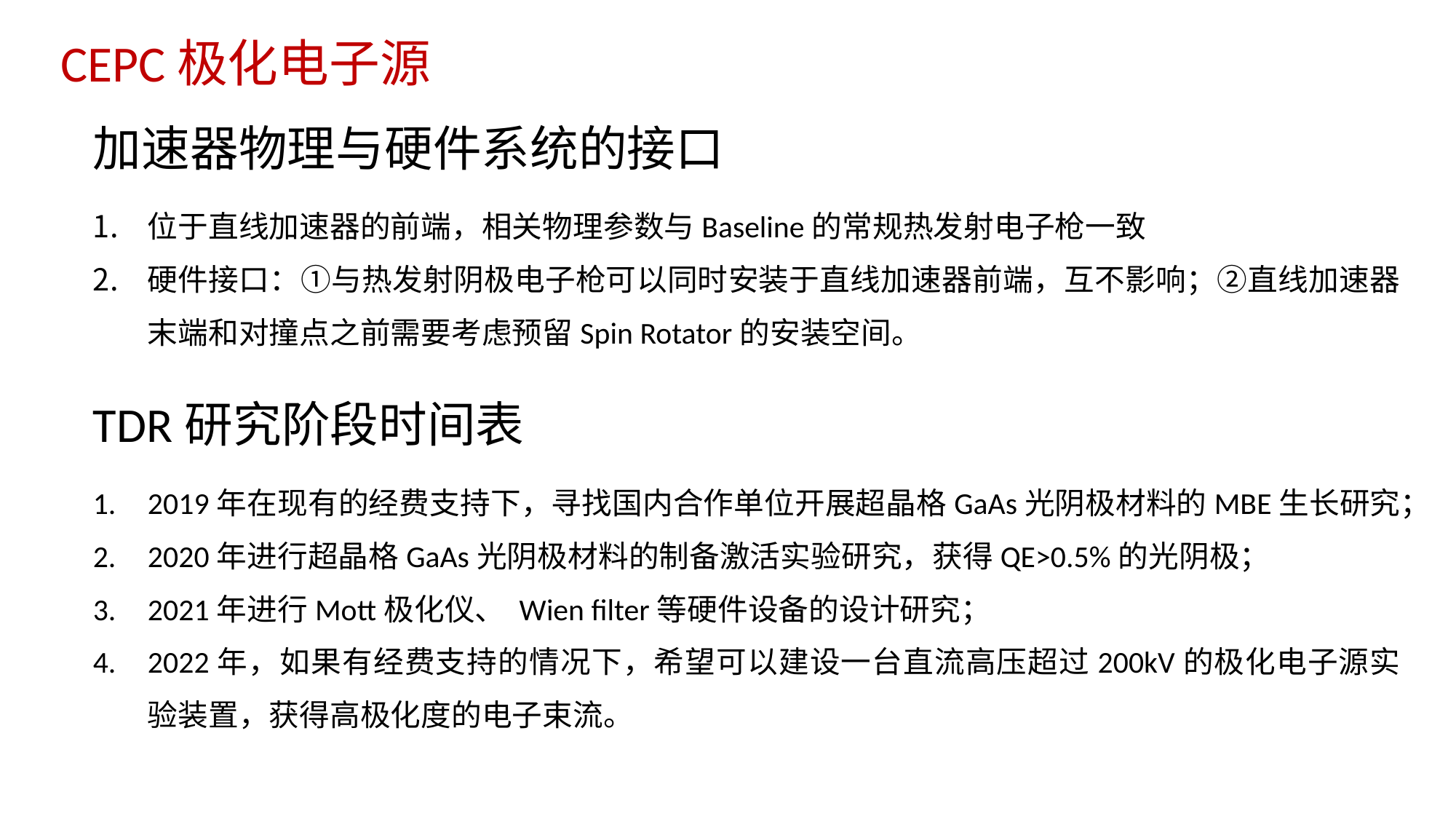

# CEPC极化电子源
加速器物理与硬件系统的接口
位于直线加速器的前端，相关物理参数与Baseline的常规热发射电子枪一致
硬件接口：①与热发射阴极电子枪可以同时安装于直线加速器前端，互不影响；②直线加速器末端和对撞点之前需要考虑预留Spin Rotator的安装空间。
TDR研究阶段时间表
2019年在现有的经费支持下，寻找国内合作单位开展超晶格GaAs光阴极材料的MBE生长研究；
2020年进行超晶格GaAs光阴极材料的制备激活实验研究，获得QE>0.5%的光阴极；
2021年进行Mott极化仪、 Wien filter等硬件设备的设计研究；
2022年，如果有经费支持的情况下，希望可以建设一台直流高压超过200kV的极化电子源实验装置，获得高极化度的电子束流。